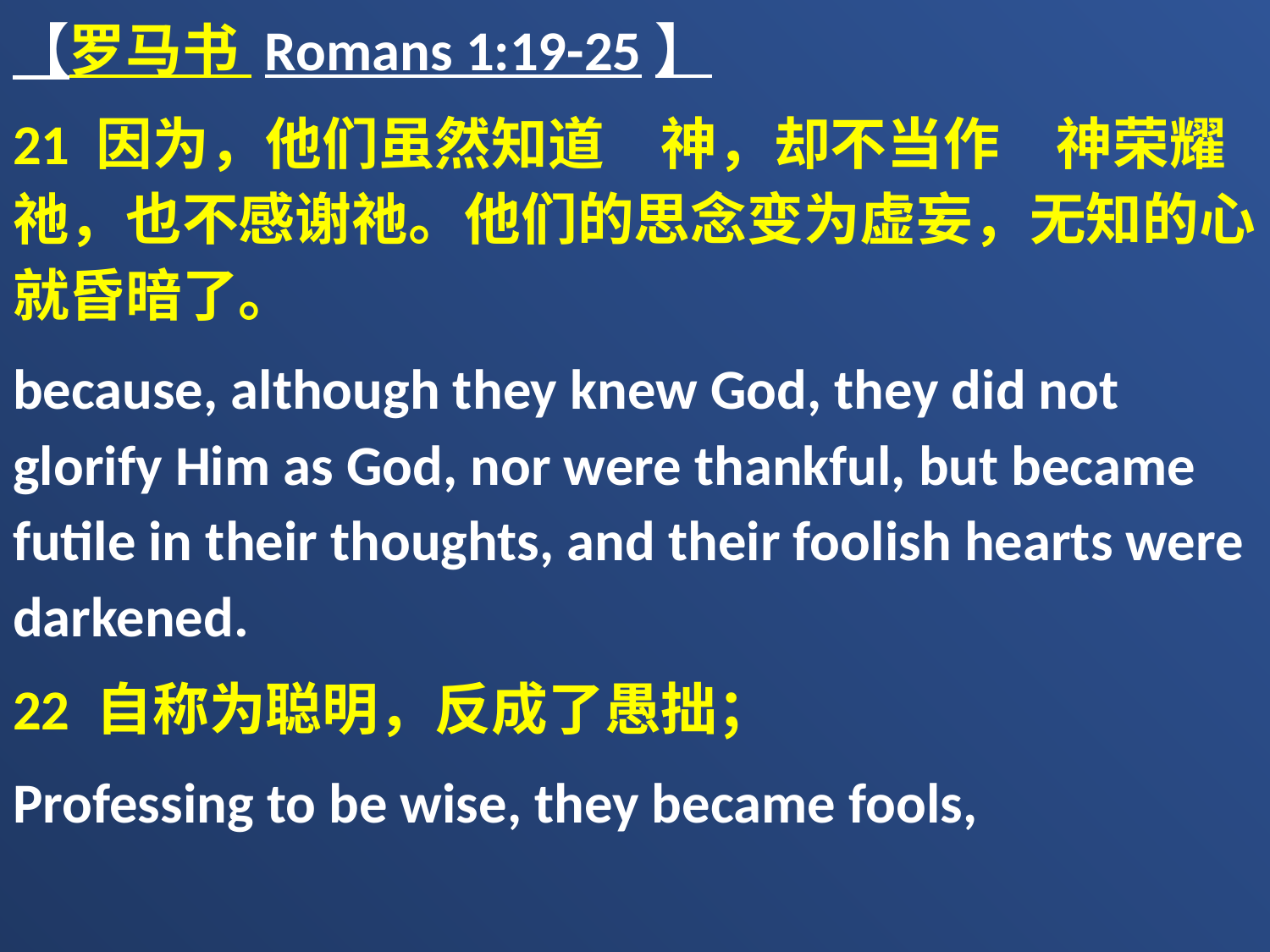

【罗马书 Romans 1:19-25】
21 因为，他们虽然知道　神，却不当作　神荣耀祂，也不感谢祂。他们的思念变为虚妄，无知的心就昏暗了。
because, although they knew God, they did not glorify Him as God, nor were thankful, but became futile in their thoughts, and their foolish hearts were darkened.
22 自称为聪明，反成了愚拙；
Professing to be wise, they became fools,